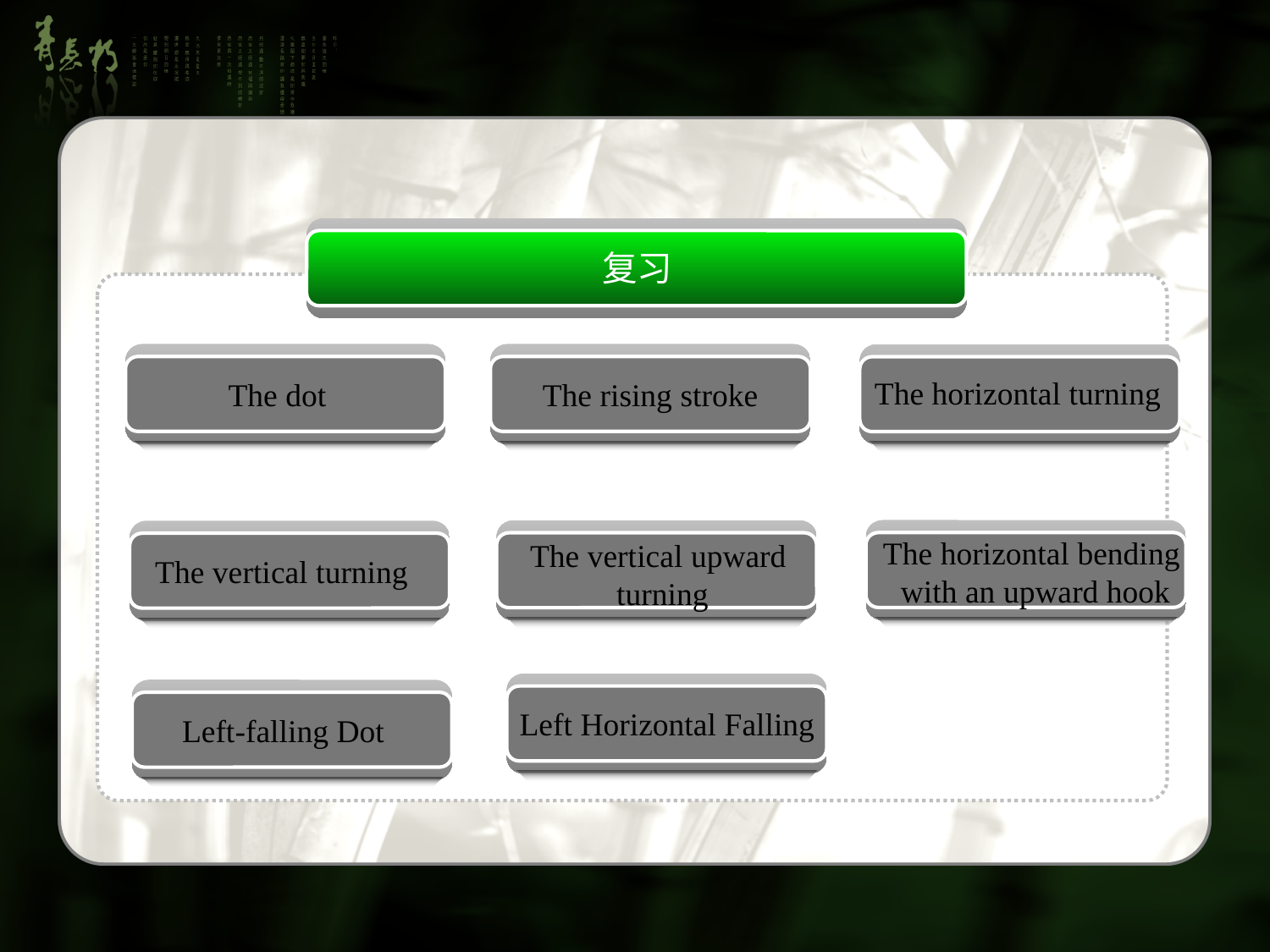

复习

The dot

The rising stroke

The horizontal turning

The horizontal bending
with an upward hook

The vertical upward
turning

The vertical turning

Left Horizontal Falling

Left-falling Dot